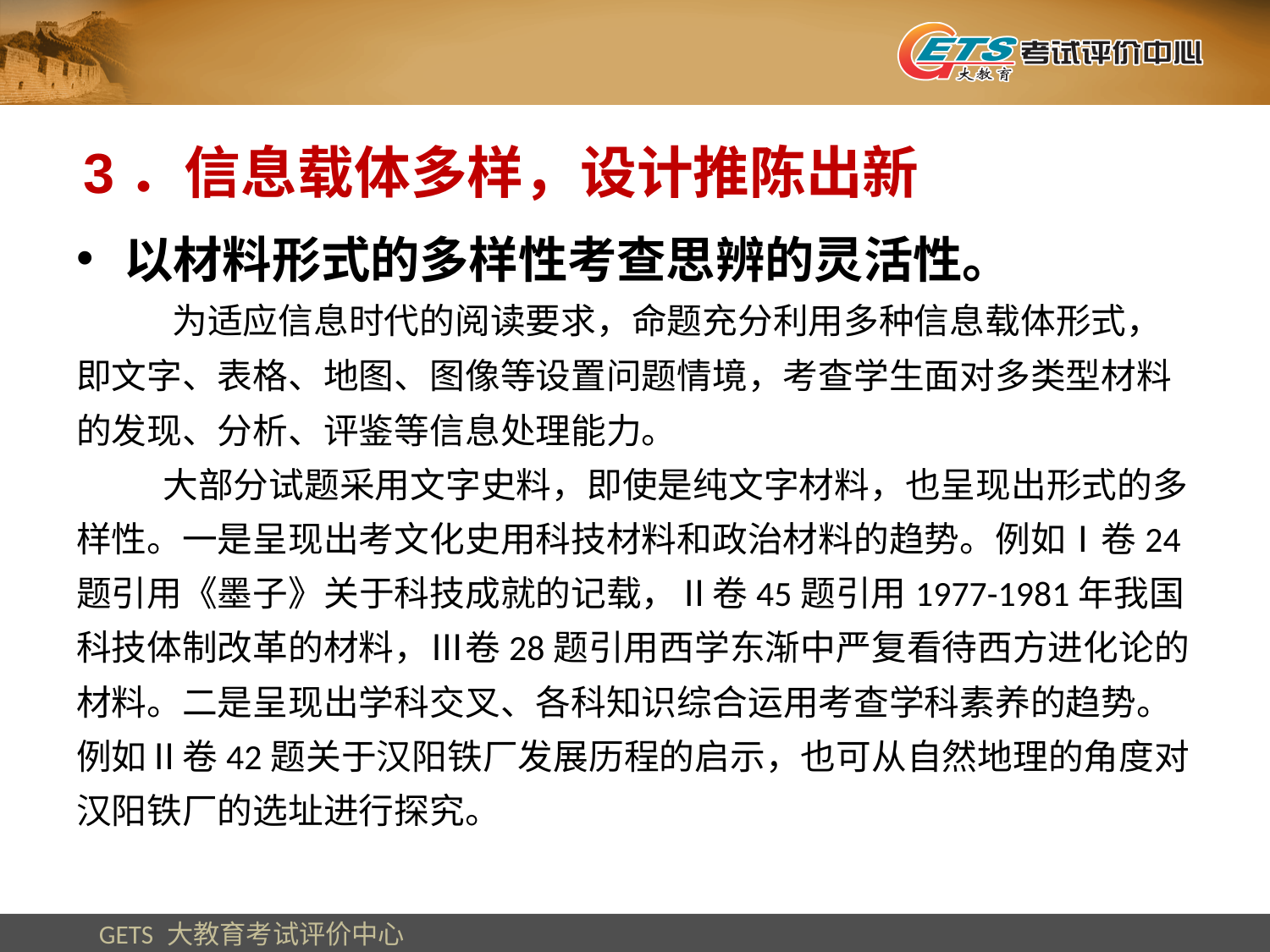

3．信息载体多样，设计推陈出新
以材料形式的多样性考查思辨的灵活性。
         为适应信息时代的阅读要求，命题充分利用多种信息载体形式，即文字、表格、地图、图像等设置问题情境，考查学生面对多类型材料的发现、分析、评鉴等信息处理能力。
          大部分试题采用文字史料，即使是纯文字材料，也呈现出形式的多样性。一是呈现出考文化史用科技材料和政治材料的趋势。例如Ⅰ卷24题引用《墨子》关于科技成就的记载，Ⅱ卷45题引用1977-1981年我国科技体制改革的材料，Ⅲ卷28题引用西学东渐中严复看待西方进化论的材料。二是呈现出学科交叉、各科知识综合运用考查学科素养的趋势。例如Ⅱ卷42题关于汉阳铁厂发展历程的启示，也可从自然地理的角度对汉阳铁厂的选址进行探究。